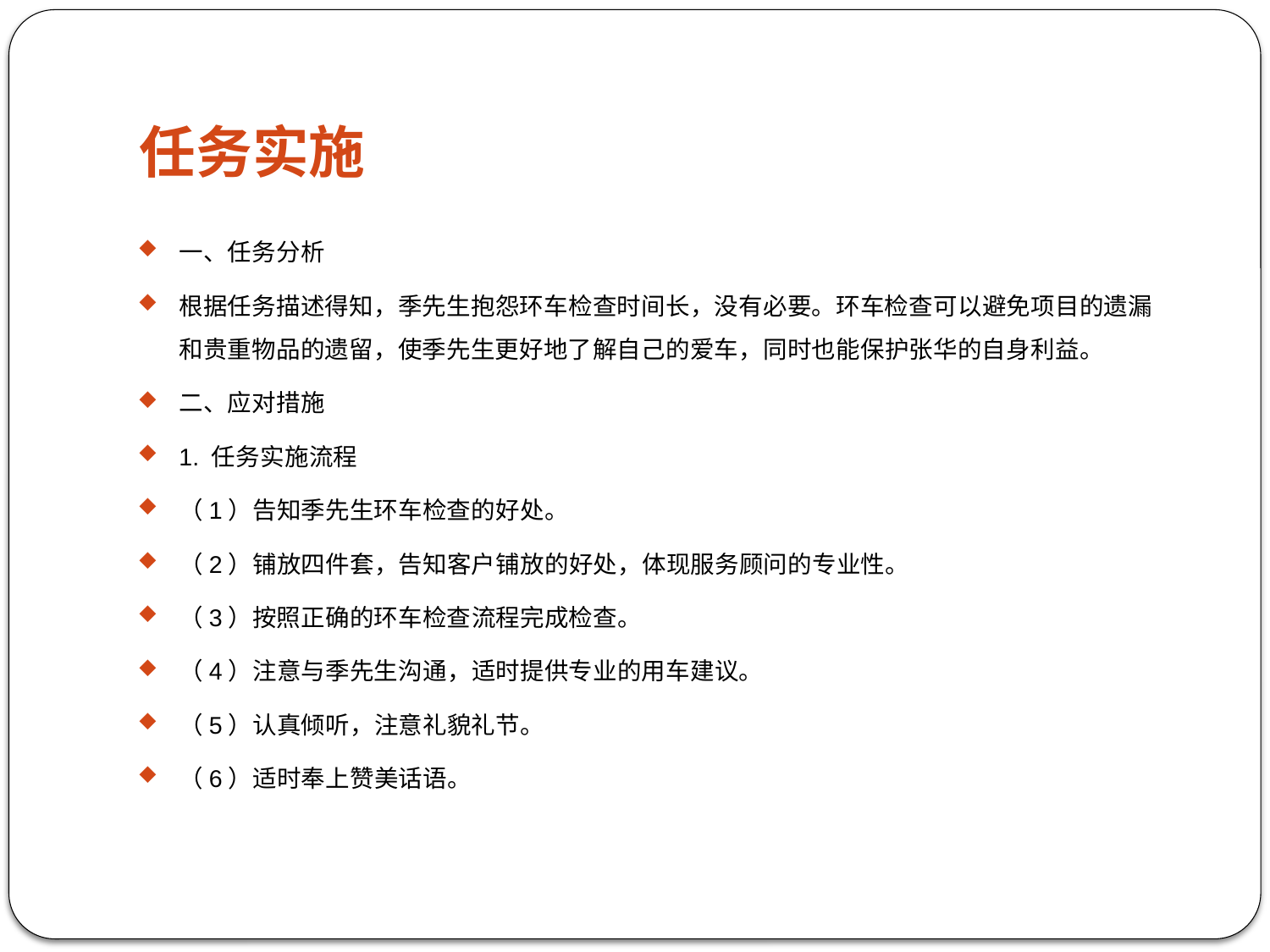

# 任务实施
一、任务分析
根据任务描述得知，季先生抱怨环车检查时间长，没有必要。环车检查可以避免项目的遗漏和贵重物品的遗留，使季先生更好地了解自己的爱车，同时也能保护张华的自身利益。
二、应对措施
1. 任务实施流程
（1）告知季先生环车检查的好处。
（2）铺放四件套，告知客户铺放的好处，体现服务顾问的专业性。
（3）按照正确的环车检查流程完成检查。
（4）注意与季先生沟通，适时提供专业的用车建议。
（5）认真倾听，注意礼貌礼节。
（6）适时奉上赞美话语。